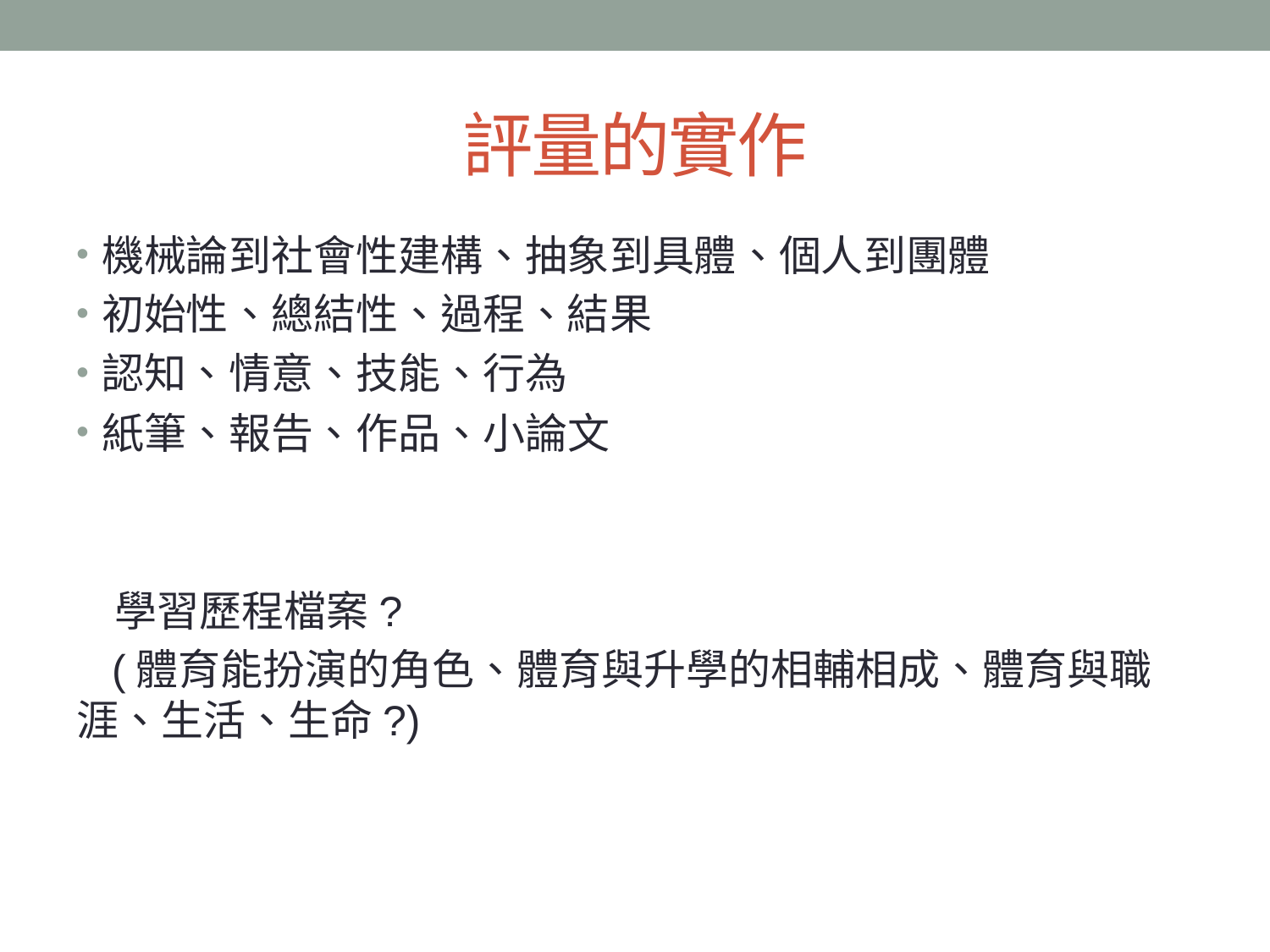

# 評量的實作
機械論到社會性建構、抽象到具體、個人到團體
初始性、總結性、過程、結果
認知、情意、技能、行為
紙筆、報告、作品、小論文

   學習歷程檔案?
   (體育能扮演的角色、體育與升學的相輔相成、體育與職涯、生活、生命?)